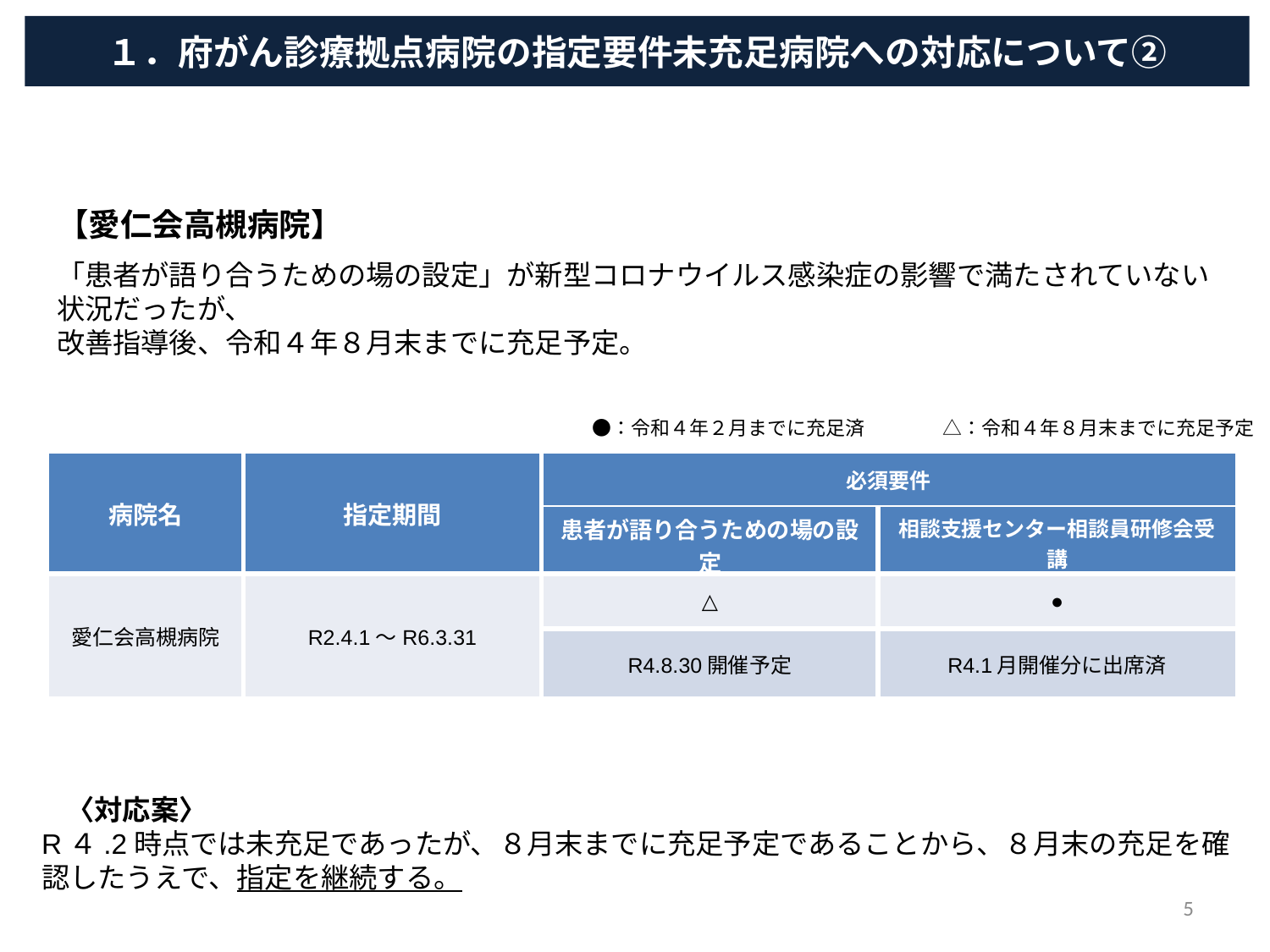

１．府がん診療拠点病院の指定要件未充足病院への対応について②
【愛仁会高槻病院】
「患者が語り合うための場の設定」が新型コロナウイルス感染症の影響で満たされていない状況だったが、
改善指導後、令和４年８月末までに充足予定。
　　●：令和４年２月までに充足済　　　　△：令和４年８月末までに充足予定
| 病院名 | 指定期間 | 必須要件 |  |
| --- | --- | --- | --- |
|  |  | 患者が語り合うための場の設定 | 相談支援センター相談員研修会受講 |
| 愛仁会高槻病院 | R2.4.1～R6.3.31 | △ | ● |
|  |  | R4.8.30開催予定 | R4.1月開催分に出席済 |

　〈対応案〉
R４.2時点では未充足であったが、８月末までに充足予定であることから、８月末の充足を確認したうえで、指定を継続する。
5